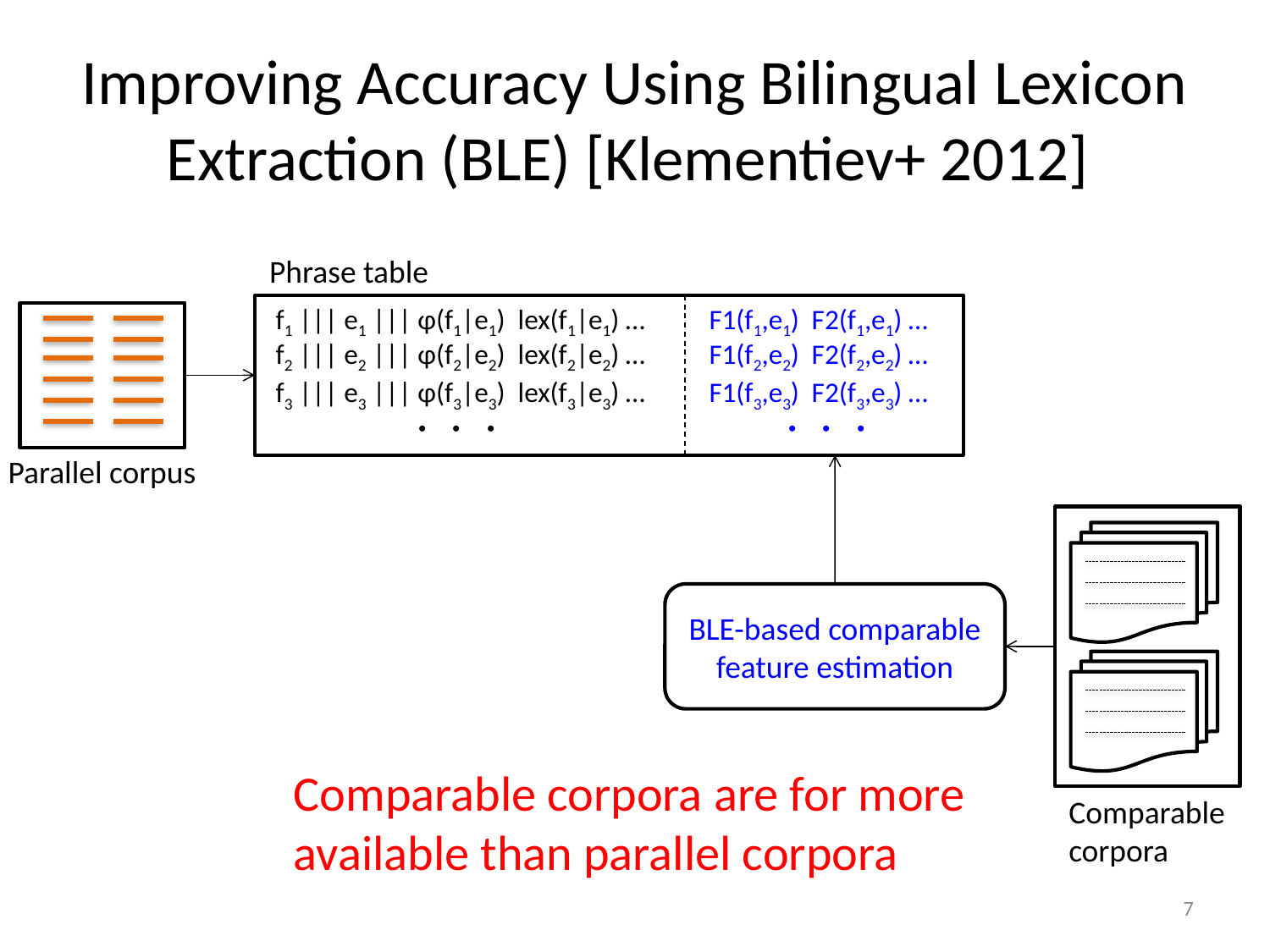

# Improving Accuracy Using Bilingual Lexicon Extraction (BLE) [Klementiev+ 2012]
Phrase table

f1 ||| e1 ||| φ(f1|e1)  lex(f1|e1) …
F1(f1,e1)  F2(f1,e1) …

f2 ||| e2 ||| φ(f2|e2)  lex(f2|e2) …
F1(f2,e2)  F2(f2,e2) …
f3 ||| e3 ||| φ(f3|e3)  lex(f3|e3) …
F1(f3,e3)  F2(f3,e3) …
・ ・ ・
・ ・ ・
Parallel corpus

BLE-based comparable feature estimation
Comparable corpora are for more
available than parallel corpora
Comparable
corpora
7